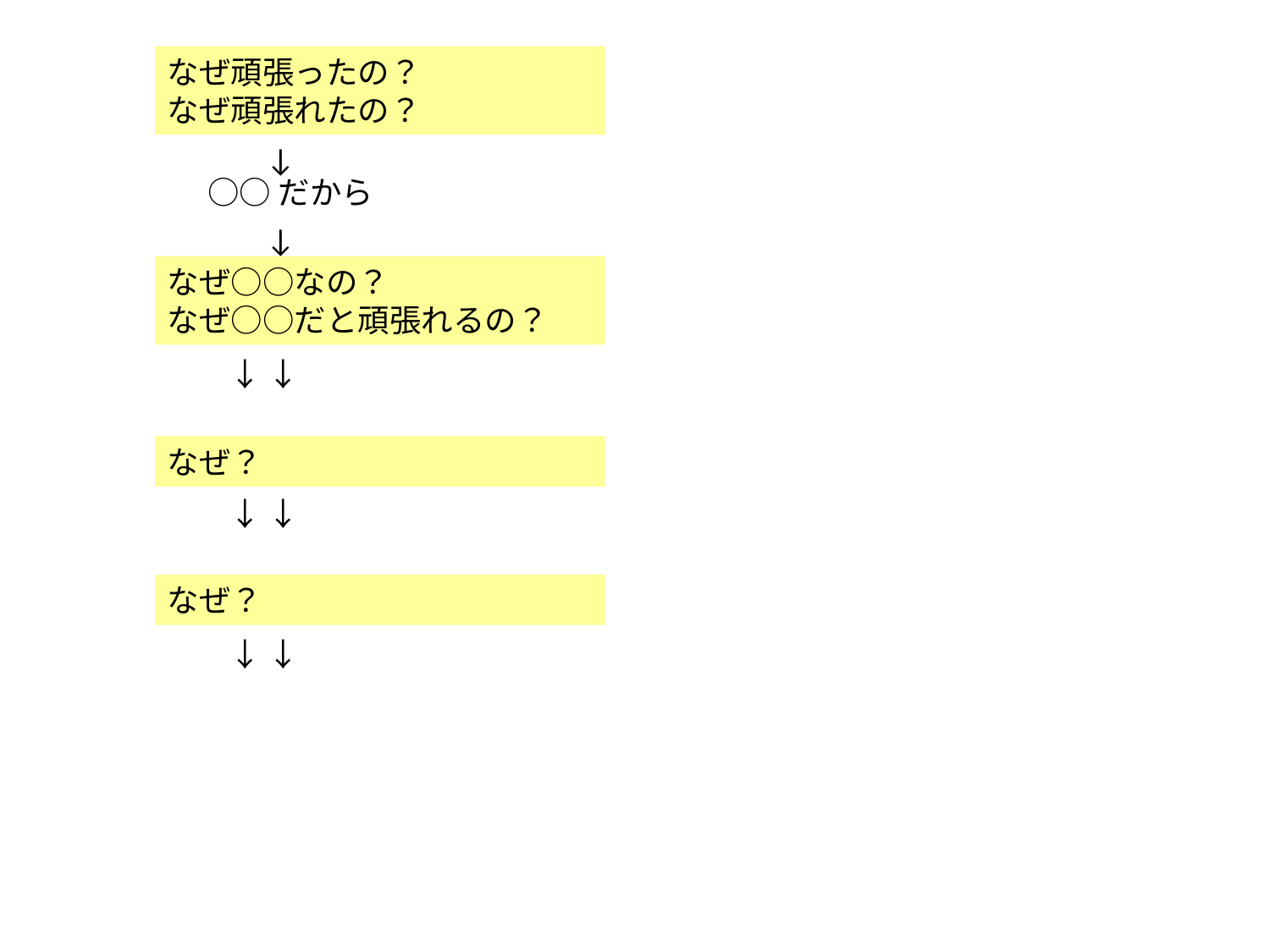

なぜ頑張ったの？
なぜ頑張れたの？
→
○○だから
→
なぜ○○なの？
なぜ○○だと頑張れるの？
→　→
なぜ？
→　→
なぜ？
→　→